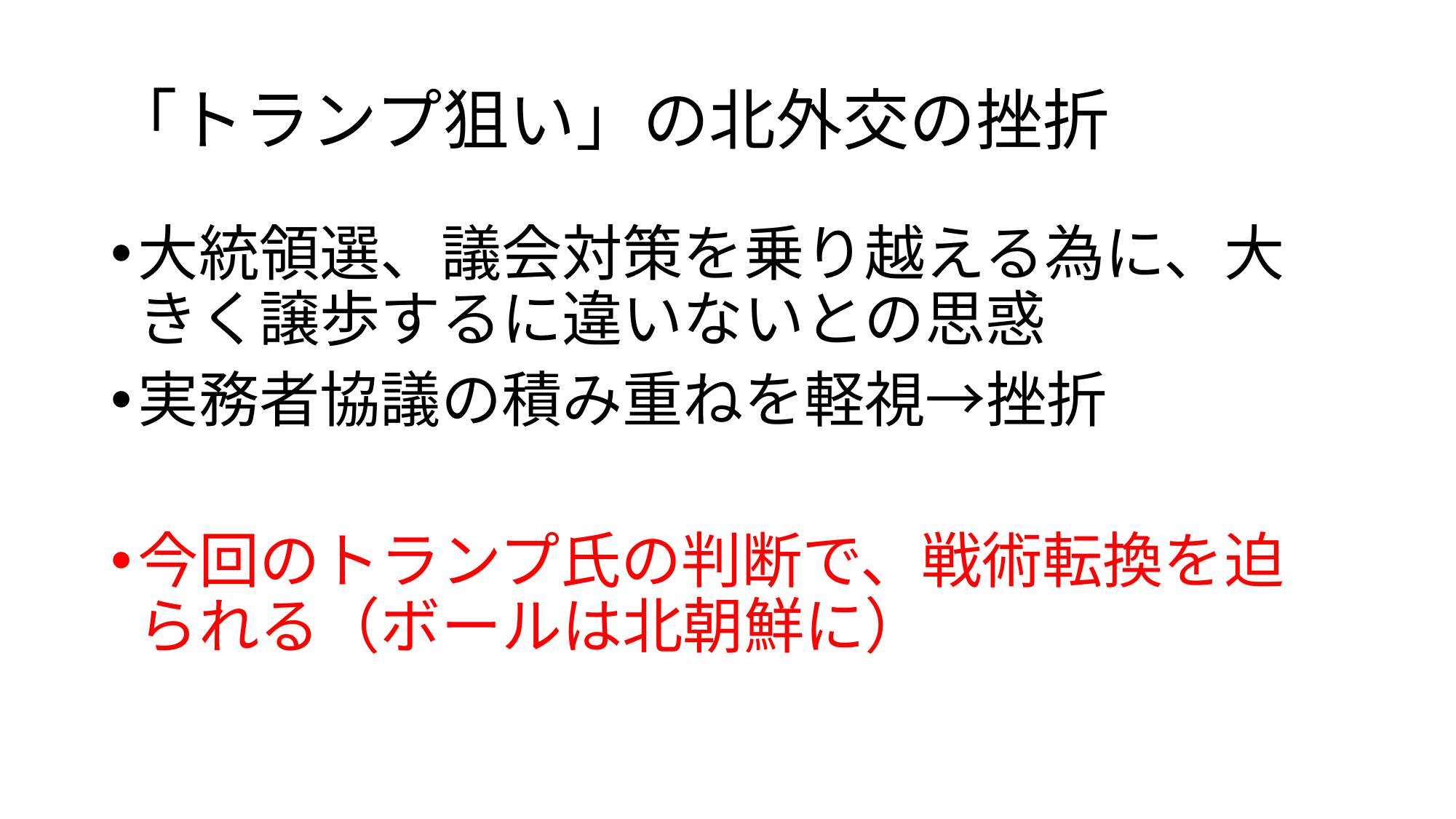

# 「トランプ狙い」の北外交の挫折
大統領選、議会対策を乗り越える為に、大きく譲歩するに違いないとの思惑
実務者協議の積み重ねを軽視→挫折

今回のトランプ氏の判断で、戦術転換を迫られる（ボールは北朝鮮に）